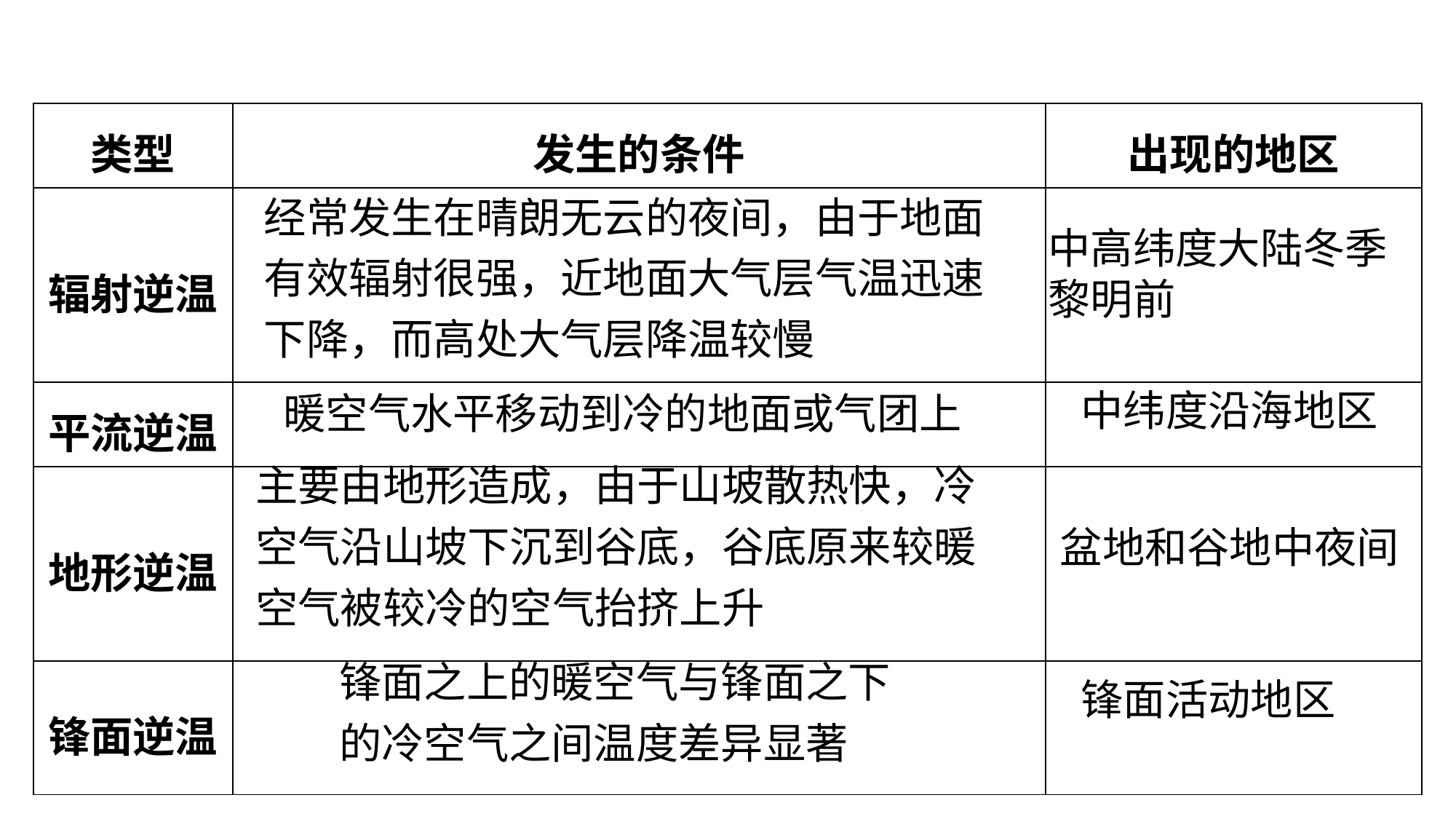

| 类型 | 发生的条件 | 出现的地区 |
| --- | --- | --- |
| 辐射逆温 |  |  |
| 平流逆温 |  |  |
| 地形逆温 |  |  |
| 锋面逆温 |  |  |
经常发生在晴朗无云的夜间，由于地面有效辐射很强，近地面大气层气温迅速下降，而高处大气层降温较慢
中高纬度大陆冬季黎明前
暖空气水平移动到冷的地面或气团上
中纬度沿海地区
主要由地形造成，由于山坡散热快，冷空气沿山坡下沉到谷底，谷底原来较暖空气被较冷的空气抬挤上升
盆地和谷地中夜间
锋面之上的暖空气与锋面之下的冷空气之间温度差异显著
锋面活动地区